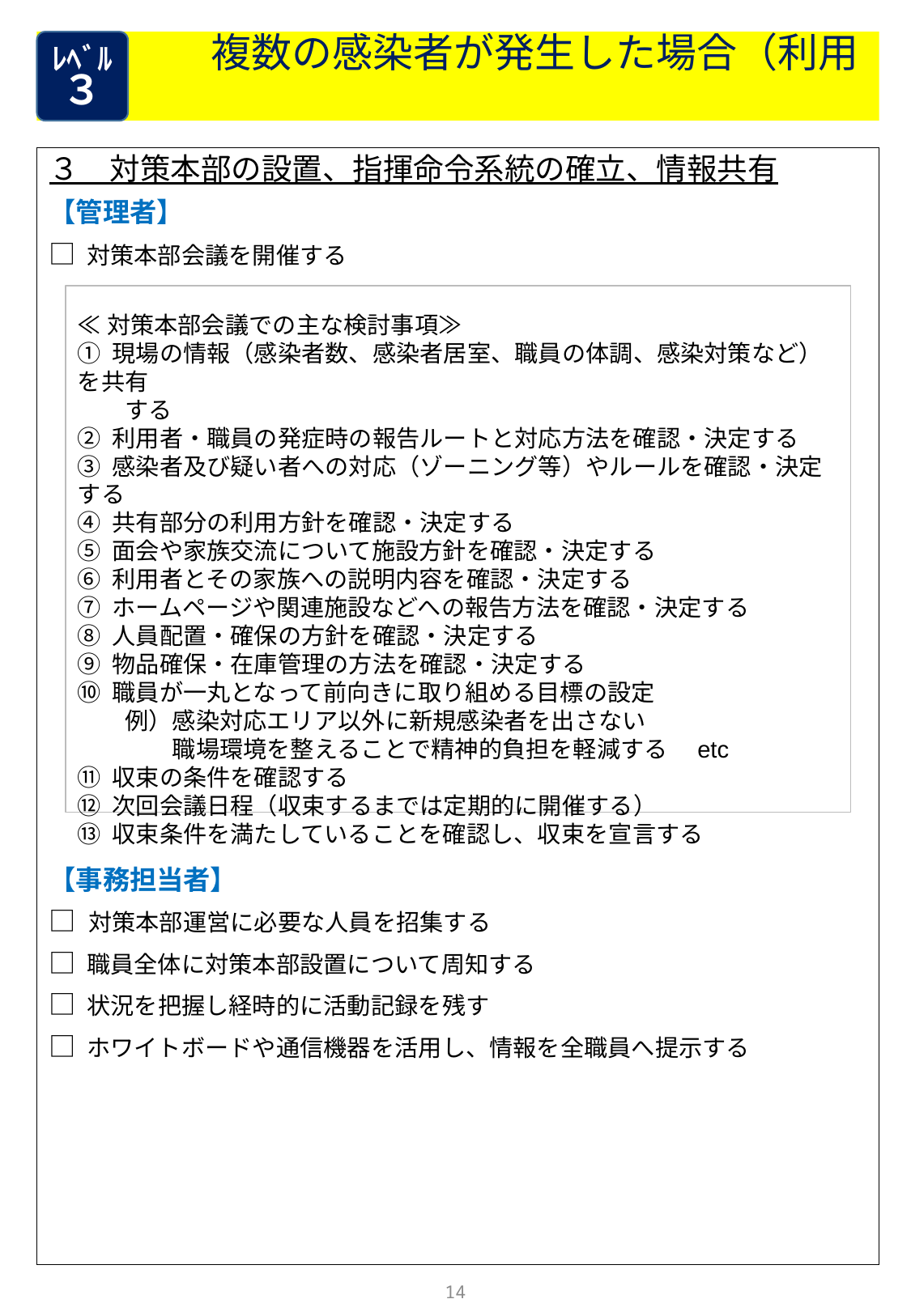

複数の感染者が発生した場合（利用者）
ﾚﾍﾞﾙ
３
３　対策本部の設置、指揮命令系統の確立、情報共有
【管理者】
□ 対策本部会議を開催する

【事務担当者】
□ 対策本部運営に必要な人員を招集する
□ 職員全体に対策本部設置について周知する
□ 状況を把握し経時的に活動記録を残す
□ ホワイトボードや通信機器を活用し、情報を全職員へ提示する

≪対策本部会議での主な検討事項≫
① 現場の情報（感染者数、感染者居室、職員の体調、感染対策など）を共有
　　する
② 利用者・職員の発症時の報告ルートと対応方法を確認・決定する
③ 感染者及び疑い者への対応（ゾーニング等）やルールを確認・決定する
④ 共有部分の利用方針を確認・決定する
⑤ 面会や家族交流について施設方針を確認・決定する
⑥ 利用者とその家族への説明内容を確認・決定する
⑦ ホームページや関連施設などへの報告方法を確認・決定する
⑧ 人員配置・確保の方針を確認・決定する
⑨ 物品確保・在庫管理の方法を確認・決定する
⑩ 職員が一丸となって前向きに取り組める目標の設定
　　例）感染対応エリア以外に新規感染者を出さない
　　　　職場環境を整えることで精神的負担を軽減する　etc
⑪ 収束の条件を確認する
⑫ 次回会議日程（収束するまでは定期的に開催する）
⑬ 収束条件を満たしていることを確認し、収束を宣言する

14